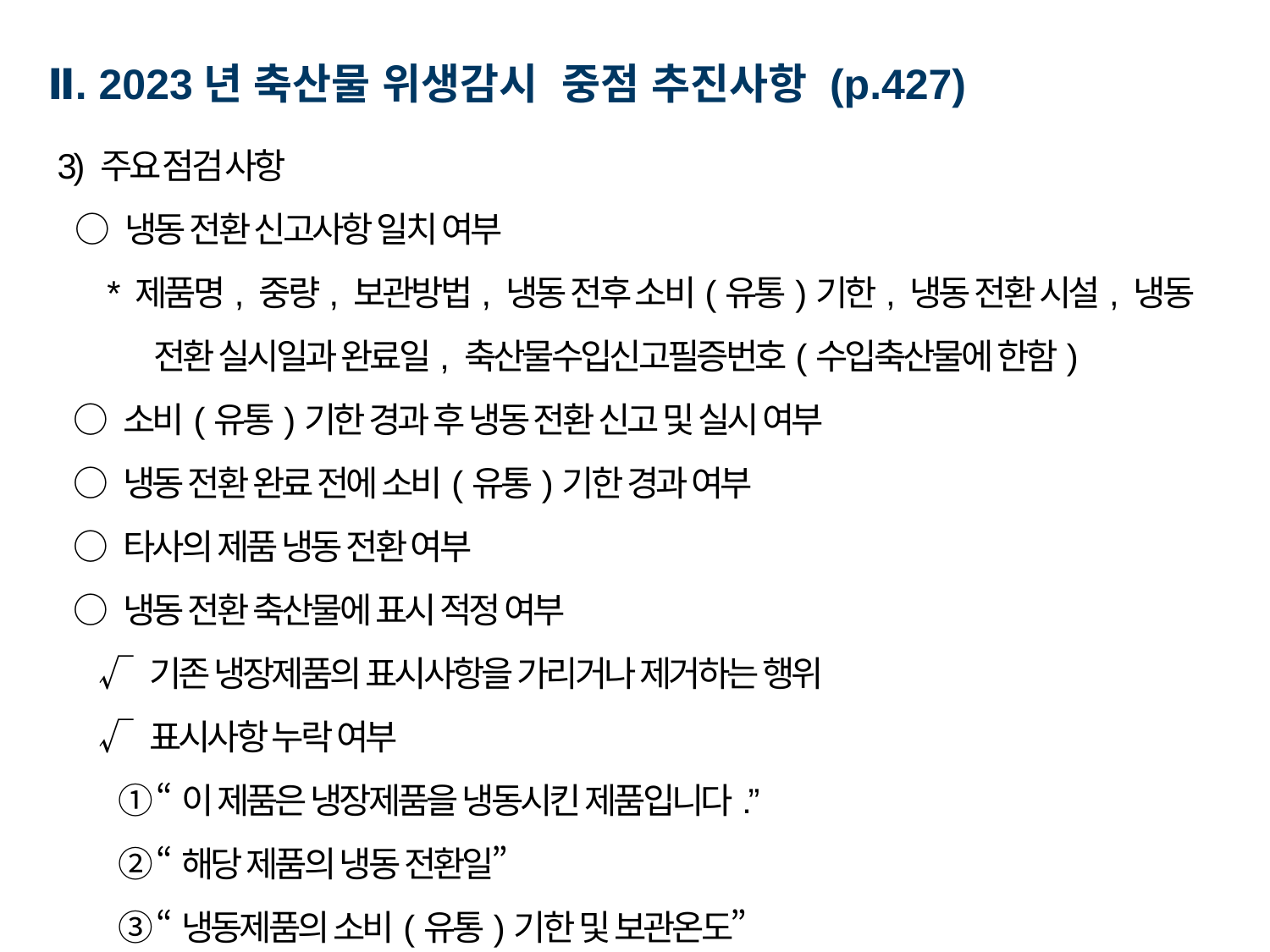

Ⅱ. 2023년 축산물 위생감시  중점 추진사항 (p.427)
 3) 주요 점검 사항
    ○ 냉동 전환 신고사항 일치 여부
         * 제품명, 중량, 보관방법, 냉동 전후 소비(유통)기한, 냉동 전환 시설, 냉동 전환 실시일과 완료일, 축산물수입신고필증번호(수입축산물에 한함)
    ○ 소비(유통)기한 경과 후 냉동 전환 신고 및 실시 여부
    ○ 냉동 전환 완료 전에 소비(유통)기한 경과 여부
    ○ 타사의 제품 냉동 전환 여부
    ○ 냉동 전환 축산물에 표시 적정 여부
        √ 기존 냉장제품의 표시사항을 가리거나 제거하는 행위
        √ 표시사항 누락 여부
           ① “이 제품은 냉장제품을 냉동시킨 제품입니다.”
           ② “해당 제품의 냉동 전환일”
           ③ “냉동제품의 소비(유통)기한 및 보관온도”